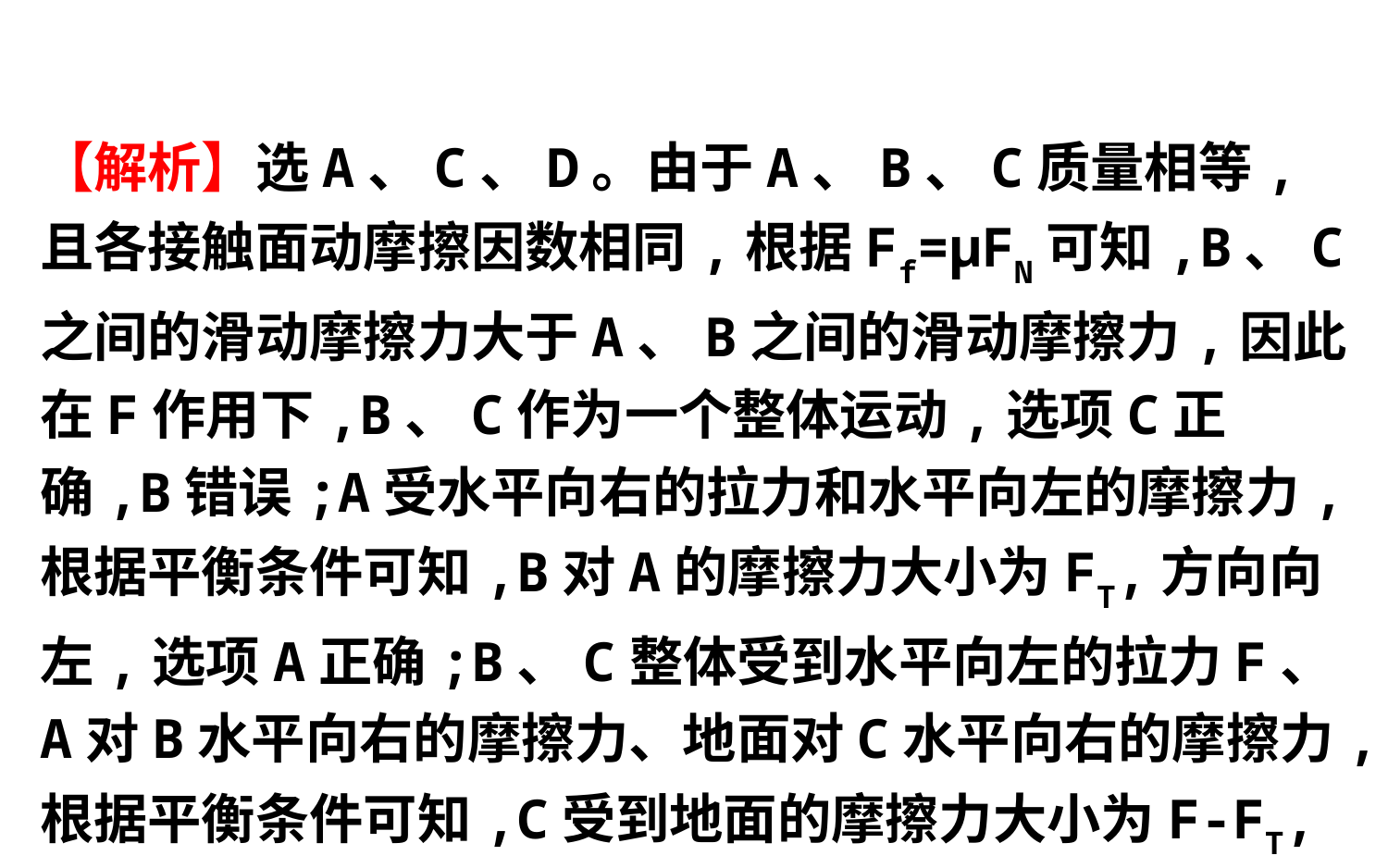

【解析】选A、C、D。由于A、B、C质量相等,且各接触面动摩擦因数相同,根据Ff=μFN可知,B、C之间的滑动摩擦力大于A、B之间的滑动摩擦力,因此在F作用下,B、C作为一个整体运动,选项C正确,B错误;A受水平向右的拉力和水平向左的摩擦力,根据平衡条件可知,B对A的摩擦力大小为FT,方向向左,选项A正确;B、C整体受到水平向左的拉力F、A对B水平向右的摩擦力、地面对C水平向右的摩擦力,根据平衡条件可知,C受到地面的摩擦力大小为F-FT,故D正确。